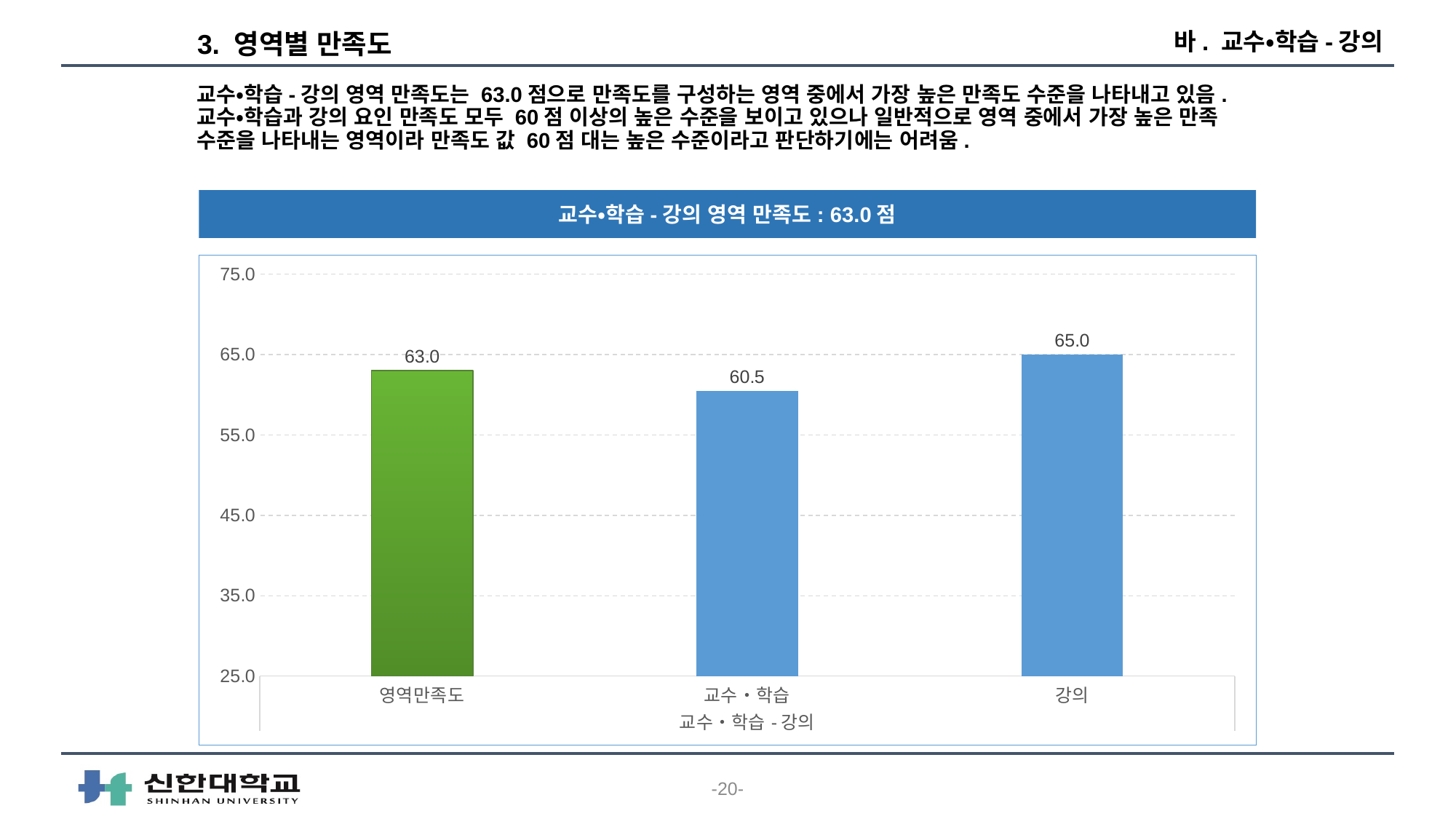

바. 교수•학습-강의
# 3. 영역별 만족도
교수•학습-강의 영역 만족도는 63.0점으로 만족도를 구성하는 영역 중에서 가장 높은 만족도 수준을 나타내고 있음. 교수•학습과 강의 요인 만족도 모두 60점 이상의 높은 수준을 보이고 있으나 일반적으로 영역 중에서 가장 높은 만족 수준을 나타내는 영역이라 만족도 값 60점 대는 높은 수준이라고 판단하기에는 어려움.
교수•학습-강의 영역 만족도: 63.0점

### Chart

| Category | 결과 값 |
|---|---|
| 영역만족도 | 63.0 |
| 교수•학습 | 60.5 |
| 강의 | 65.0 |
-20-